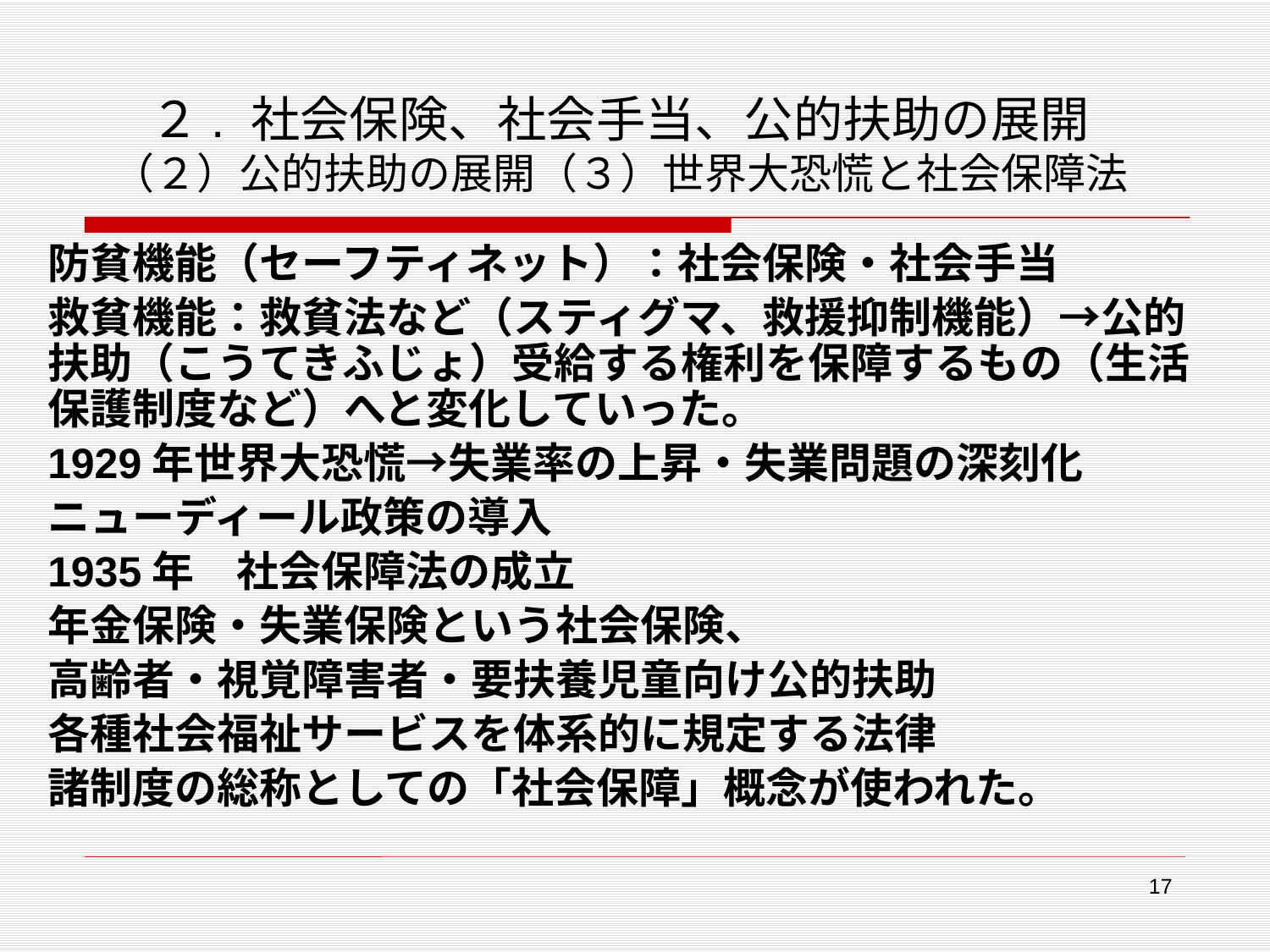

# ２. 社会保険、社会手当、公的扶助の展開 （２）公的扶助の展開（３）世界大恐慌と社会保障法
防貧機能（セーフティネット）：社会保険・社会手当
救貧機能：救貧法など（スティグマ、救援抑制機能）→公的扶助（こうてきふじょ）受給する権利を保障するもの（生活保護制度など）へと変化していった。
1929年世界大恐慌→失業率の上昇・失業問題の深刻化
ニューディール政策の導入
1935年　社会保障法の成立
年金保険・失業保険という社会保険、
高齢者・視覚障害者・要扶養児童向け公的扶助
各種社会福祉サービスを体系的に規定する法律
諸制度の総称としての「社会保障」概念が使われた。
17